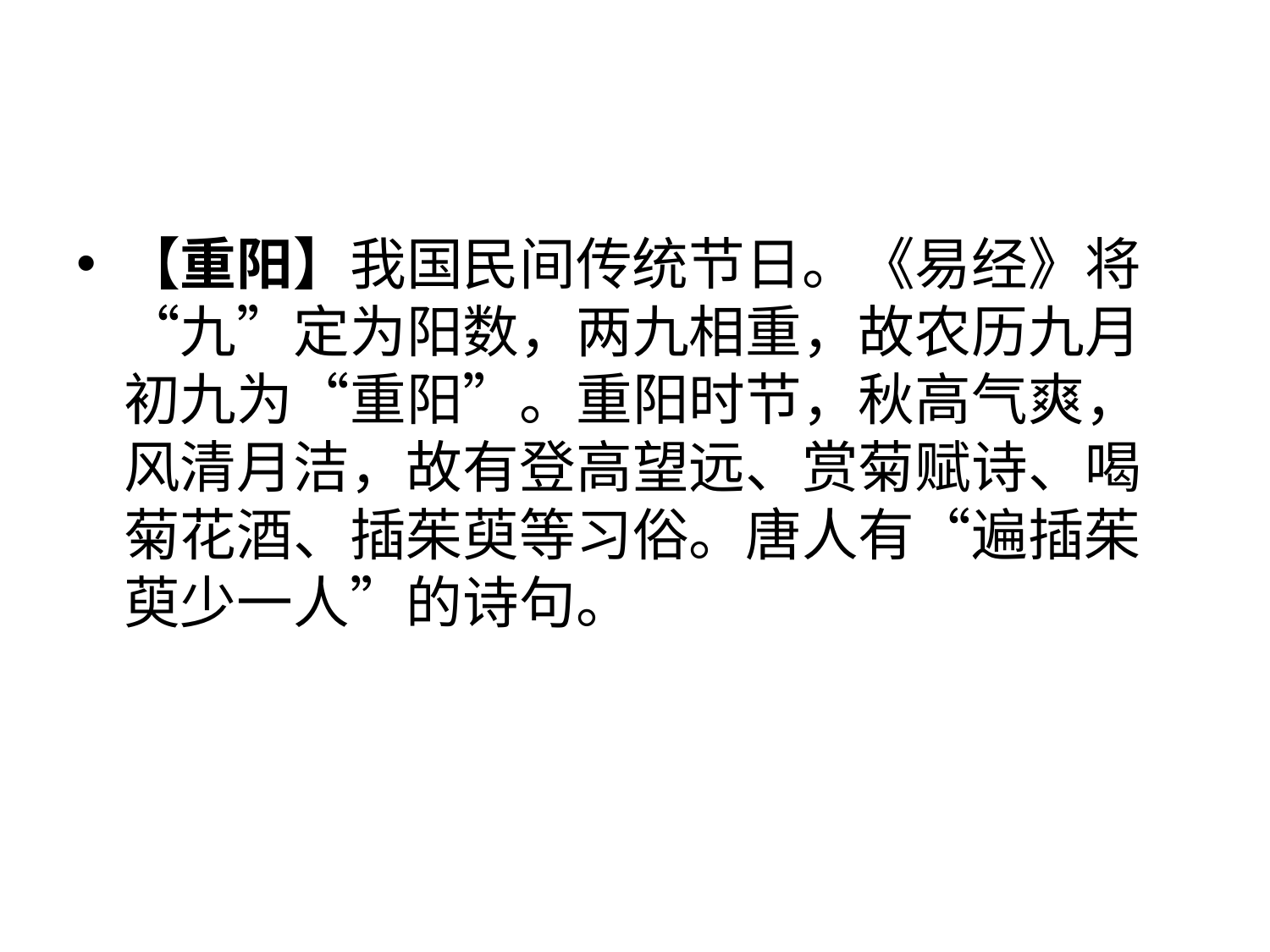

#
【重阳】我国民间传统节日。《易经》将“九”定为阳数，两九相重，故农历九月初九为“重阳”。重阳时节，秋高气爽，风清月洁，故有登高望远、赏菊赋诗、喝菊花酒、插茱萸等习俗。唐人有“遍插茱萸少一人”的诗句。